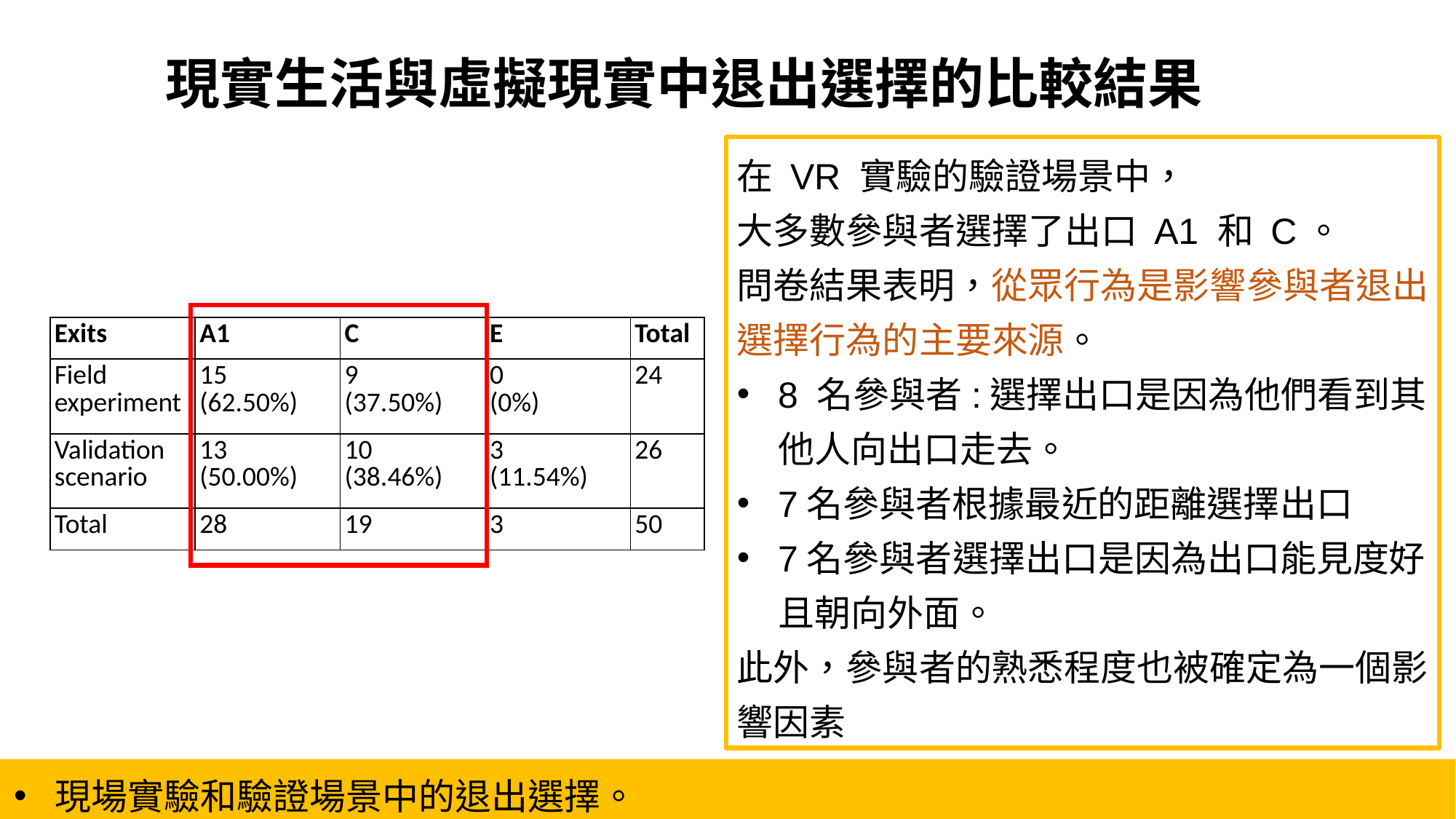

現實生活與虛擬現實中退出選擇的比較結果
在 VR 實驗的驗證場景中，
大多數參與者選擇了出口 A1 和 C。
問卷結果表明，從眾行為是影響參與者退出選擇行為的主要來源。
8 名參與者:選擇出口是因為他們看到其他人向出口走去。
7名參與者根據最近的距離選擇出口
7名參與者選擇出口是因為出口能見度好且朝向外面。
此外，參與者的熟悉程度也被確定為一個影響因素

| Exits | A1 | C | E | Total |
| --- | --- | --- | --- | --- |
| Field experiment | 15 (62.50%) | 9 (37.50%) | 0 (0%) | 24 |
| Validation scenario | 13 (50.00%) | 10 (38.46%) | 3 (11.54%) | 26 |
| Total | 28 | 19 | 3 | 50 |
現場實驗和驗證場景中的退出選擇。

19